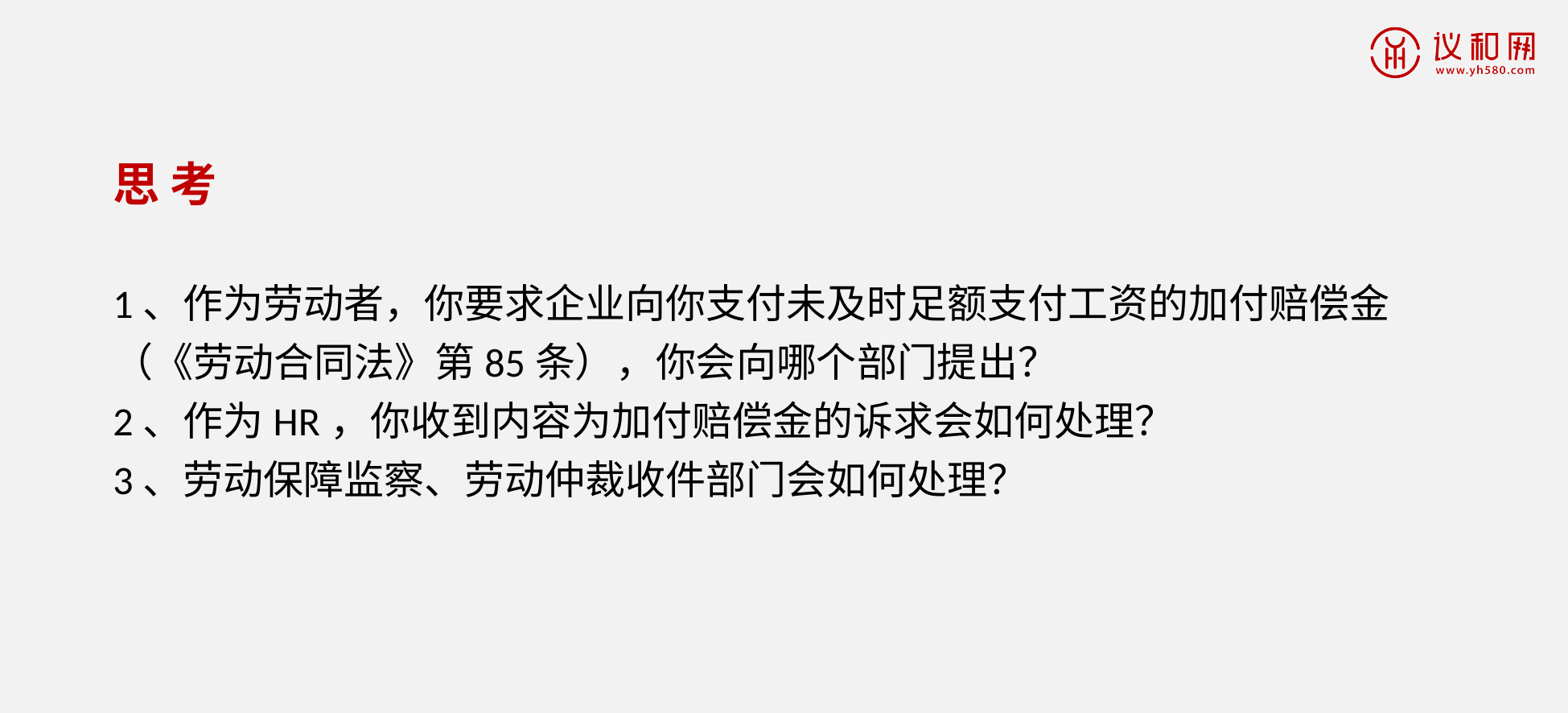

思 考

1、作为劳动者，你要求企业向你支付未及时足额支付工资的加付赔偿金（《劳动合同法》第85条），你会向哪个部门提出？
2、作为HR，你收到内容为加付赔偿金的诉求会如何处理？
3、劳动保障监察、劳动仲裁收件部门会如何处理？